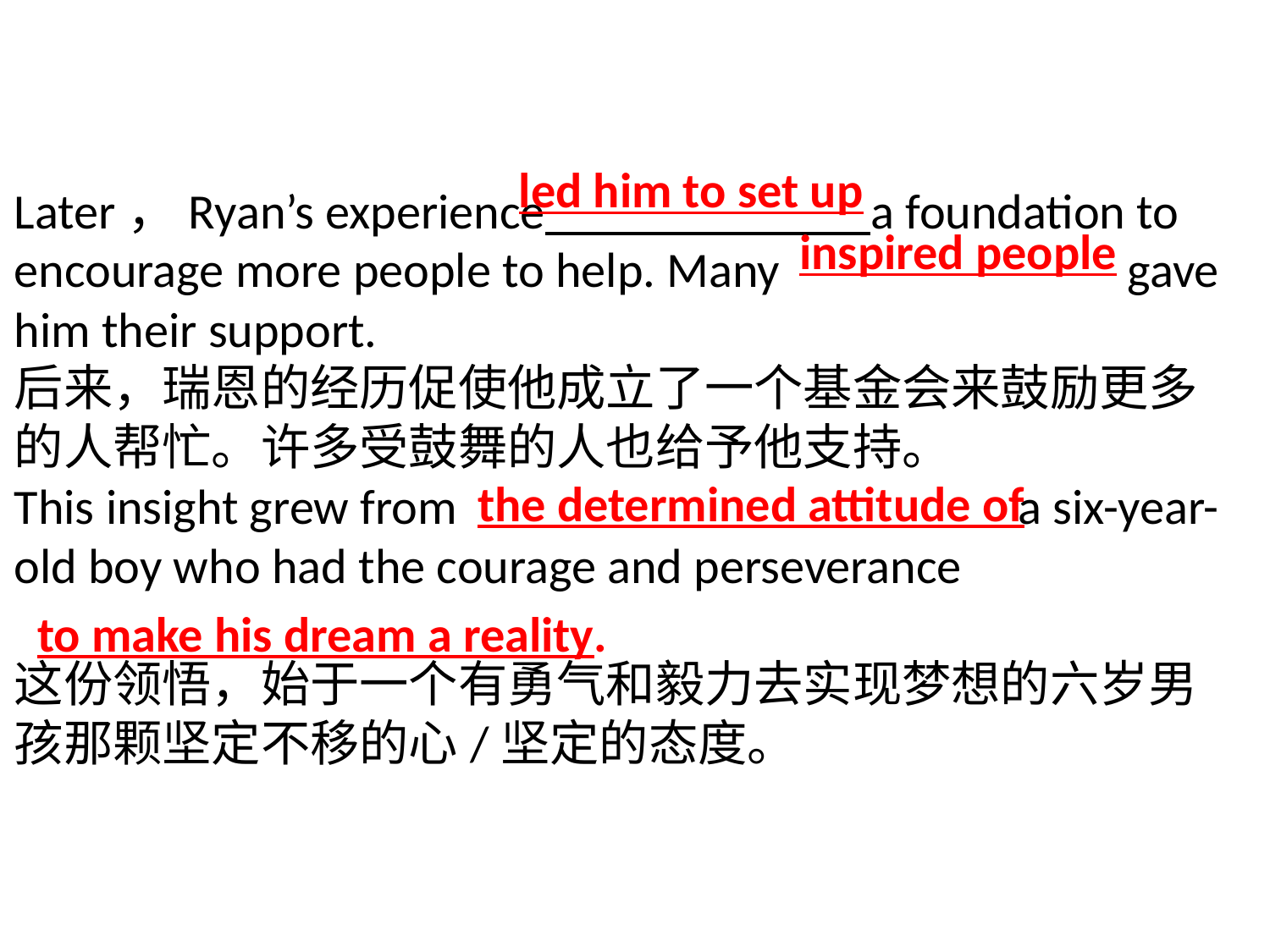

led him to set up
inspired people
# Later，Ryan’s experience                             a foundation to encourage more people to help. Many                               gave him their support.
后来，瑞恩的经历促使他成立了一个基金会来鼓励更多的人帮忙。许多受鼓舞的人也给予他支持。
This insight grew from                                                  a six-year-old boy who had the courage and perseverance
这份领悟，始于一个有勇气和毅力去实现梦想的六岁男孩那颗坚定不移的心/坚定的态度。

the determined attitude of
to make his dream a reality.